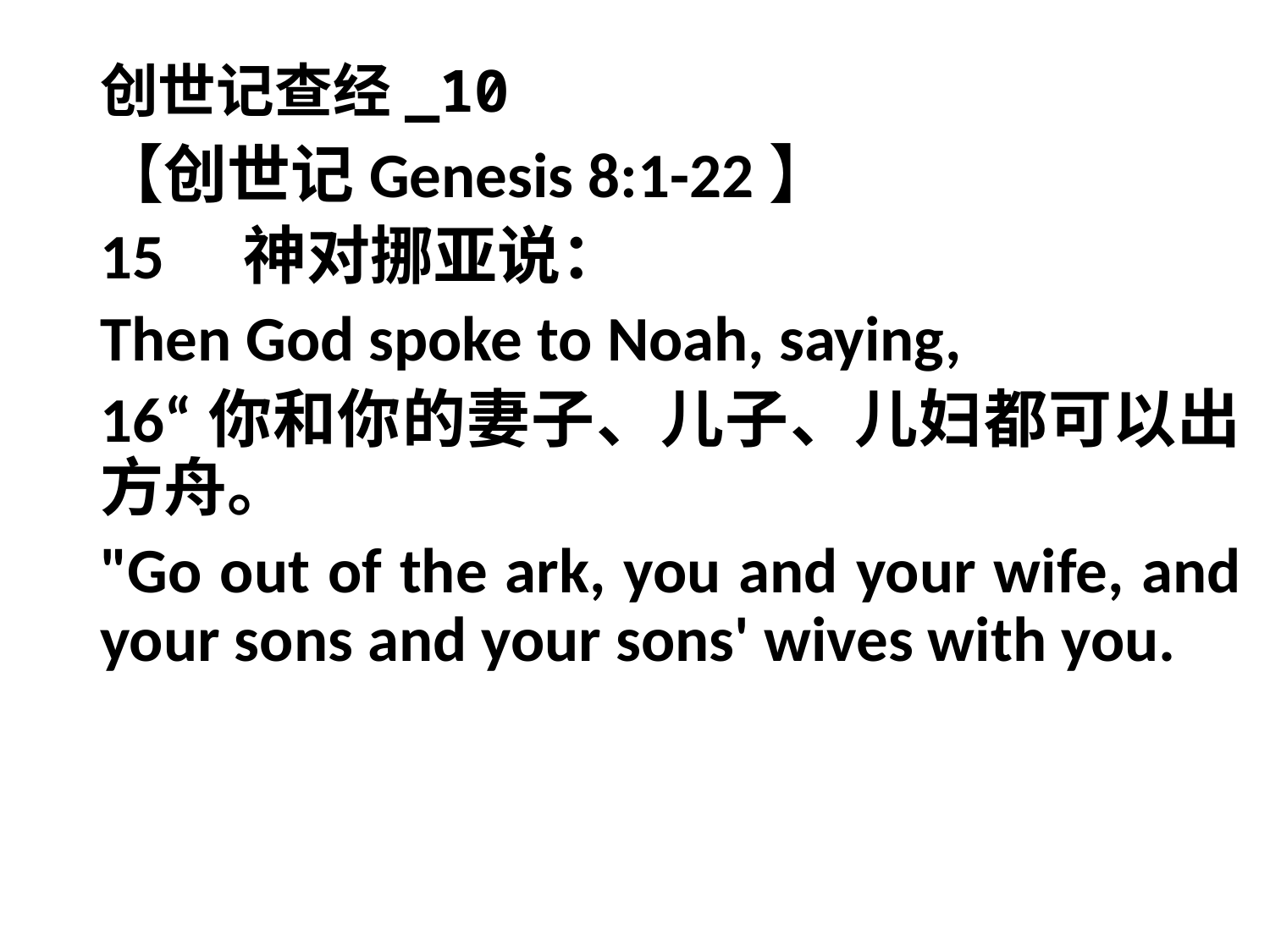

# 创世记查经_10
【创世记Genesis 8:1-22】
15　神对挪亚说：
Then God spoke to Noah, saying,
16“你和你的妻子、儿子、儿妇都可以出方舟。
"Go out of the ark, you and your wife, and your sons and your sons' wives with you.